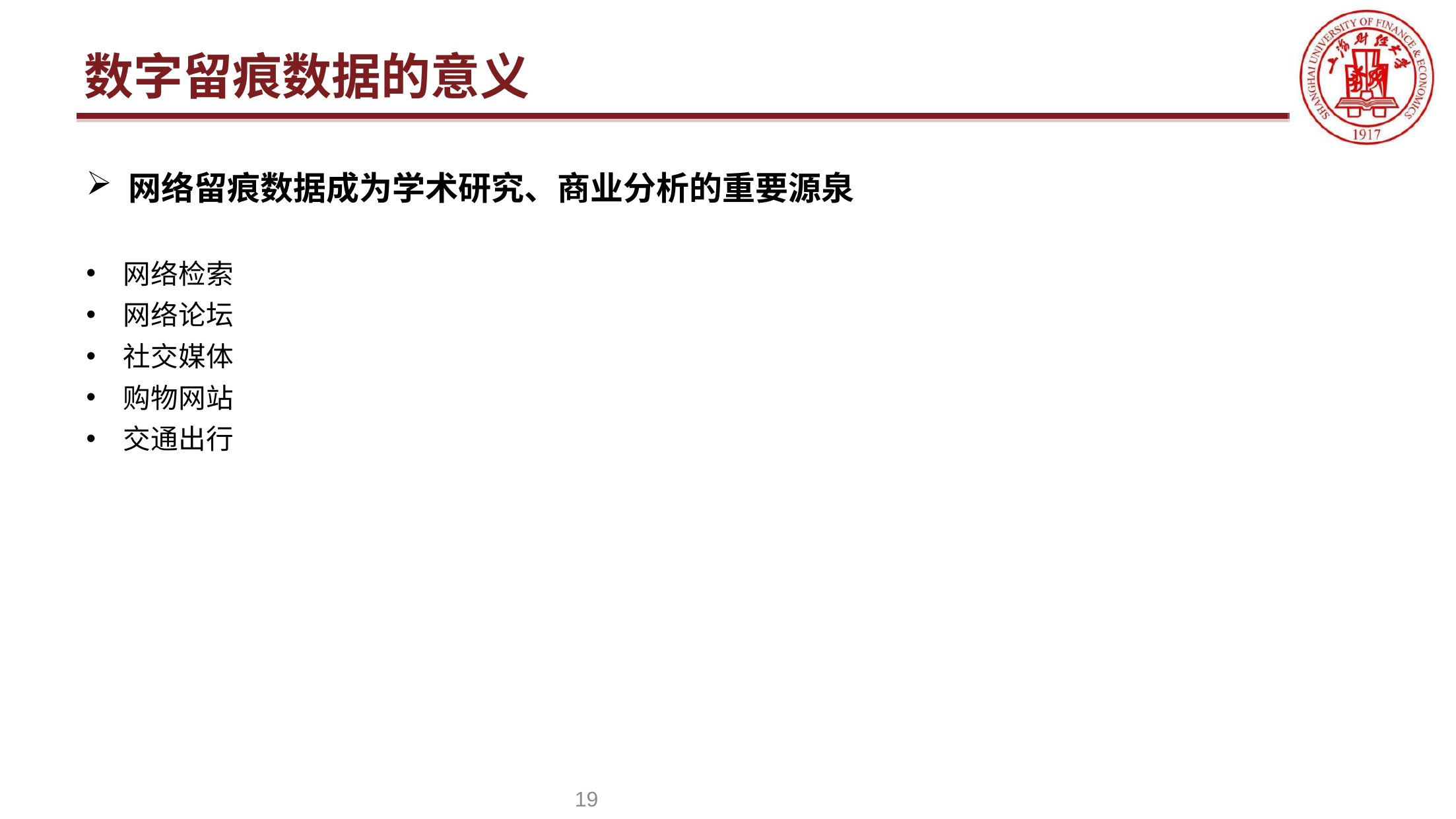

数字留痕数据的意义
网络留痕数据成为学术研究、商业分析的重要源泉

网络检索
网络论坛
社交媒体
购物网站
交通出行

19